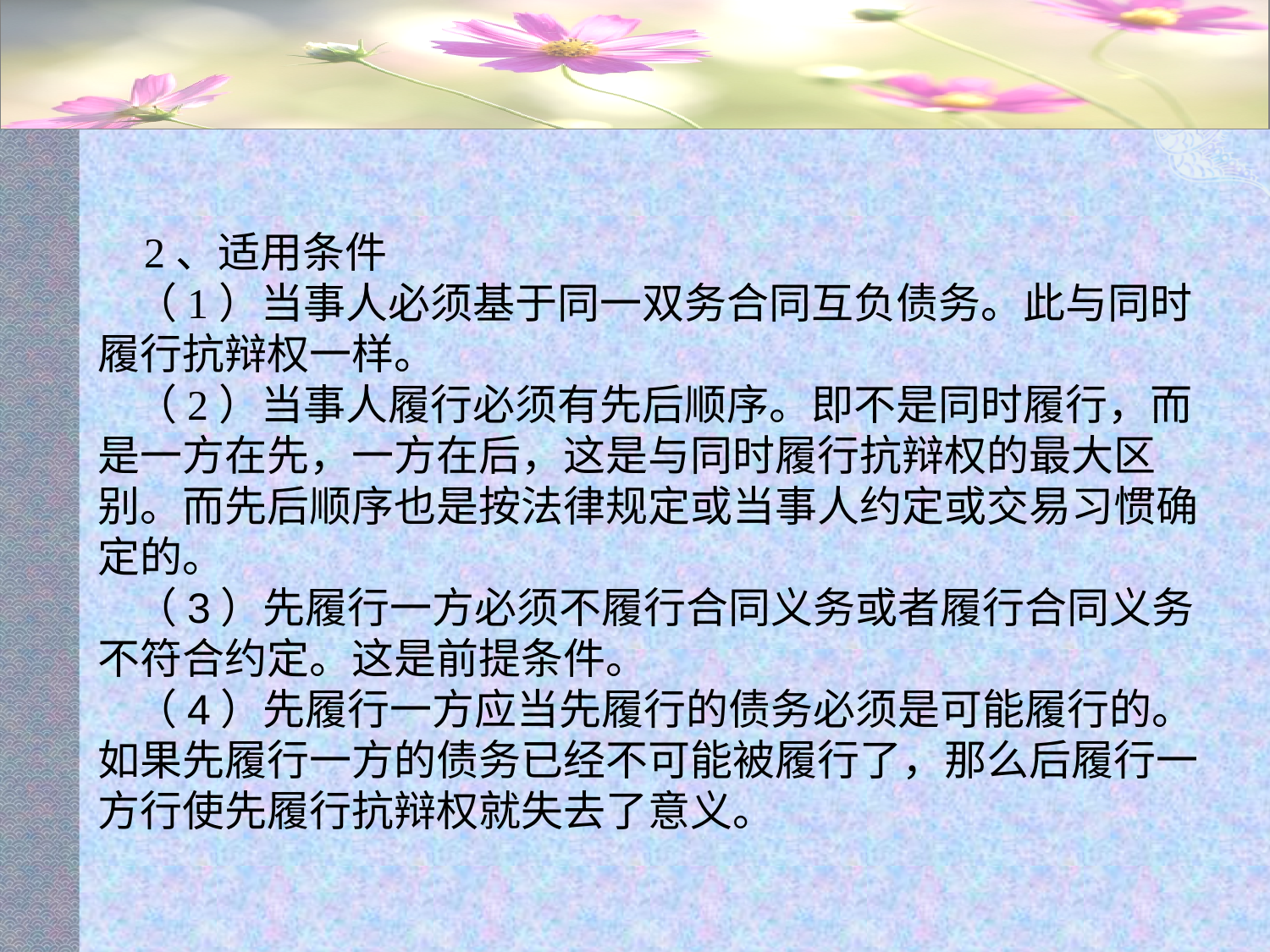

#
2、适用条件
（1）当事人必须基于同一双务合同互负债务。此与同时履行抗辩权一样。
（2）当事人履行必须有先后顺序。即不是同时履行，而是一方在先，一方在后，这是与同时履行抗辩权的最大区别。而先后顺序也是按法律规定或当事人约定或交易习惯确定的。
（3）先履行一方必须不履行合同义务或者履行合同义务不符合约定。这是前提条件。
（4）先履行一方应当先履行的债务必须是可能履行的。如果先履行一方的债务已经不可能被履行了，那么后履行一方行使先履行抗辩权就失去了意义。